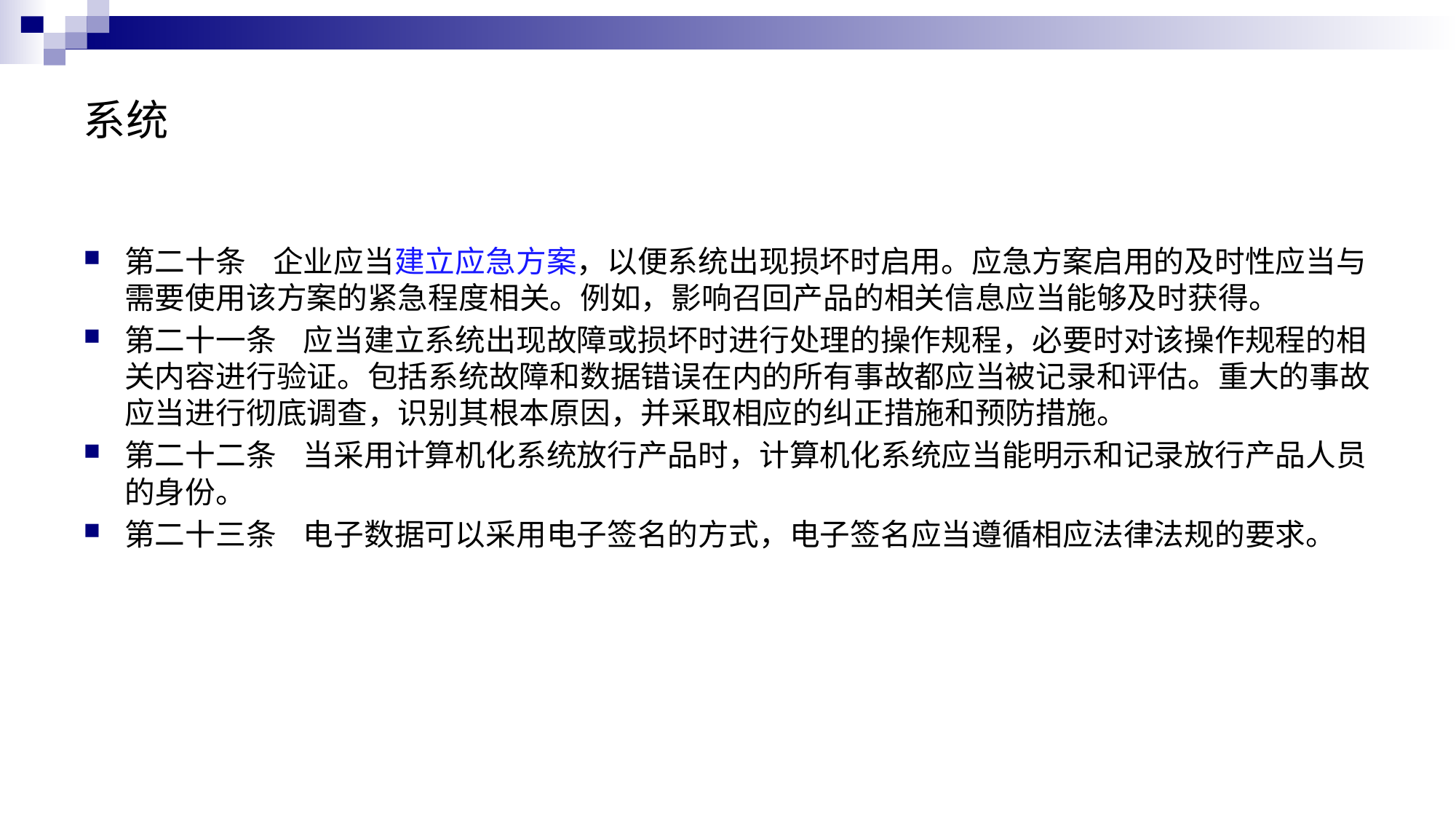

# 系统
第二十条    企业应当建立应急方案，以便系统出现损坏时启用。应急方案启用的及时性应当与需要使用该方案的紧急程度相关。例如，影响召回产品的相关信息应当能够及时获得。
第二十一条    应当建立系统出现故障或损坏时进行处理的操作规程，必要时对该操作规程的相关内容进行验证。包括系统故障和数据错误在内的所有事故都应当被记录和评估。重大的事故应当进行彻底调查，识别其根本原因，并采取相应的纠正措施和预防措施。
第二十二条    当采用计算机化系统放行产品时，计算机化系统应当能明示和记录放行产品人员的身份。
第二十三条    电子数据可以采用电子签名的方式，电子签名应当遵循相应法律法规的要求。